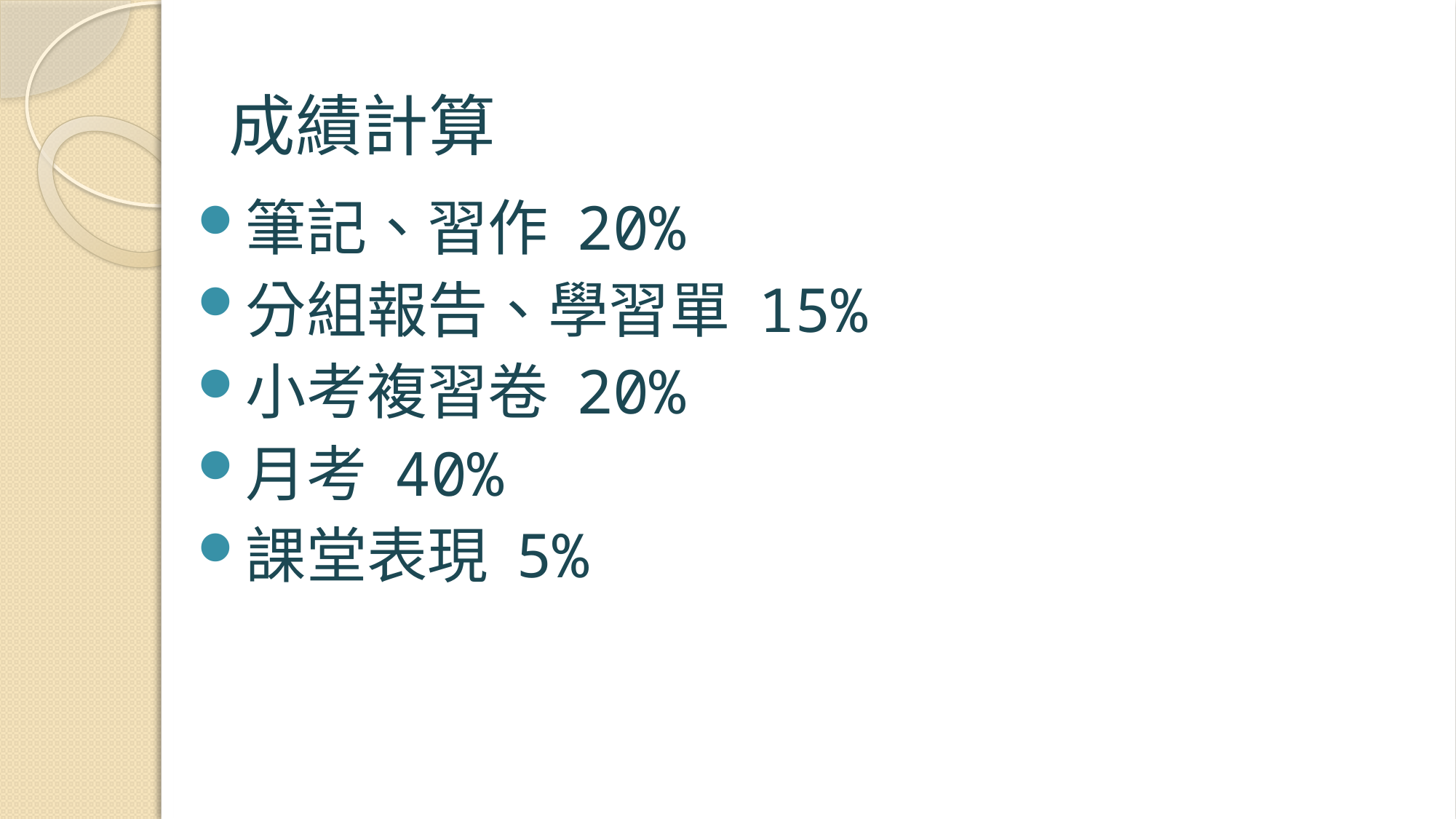

# 成績計算
筆記、習作 20%
分組報告、學習單 15%
小考複習卷 20%
月考 40%
課堂表現 5%